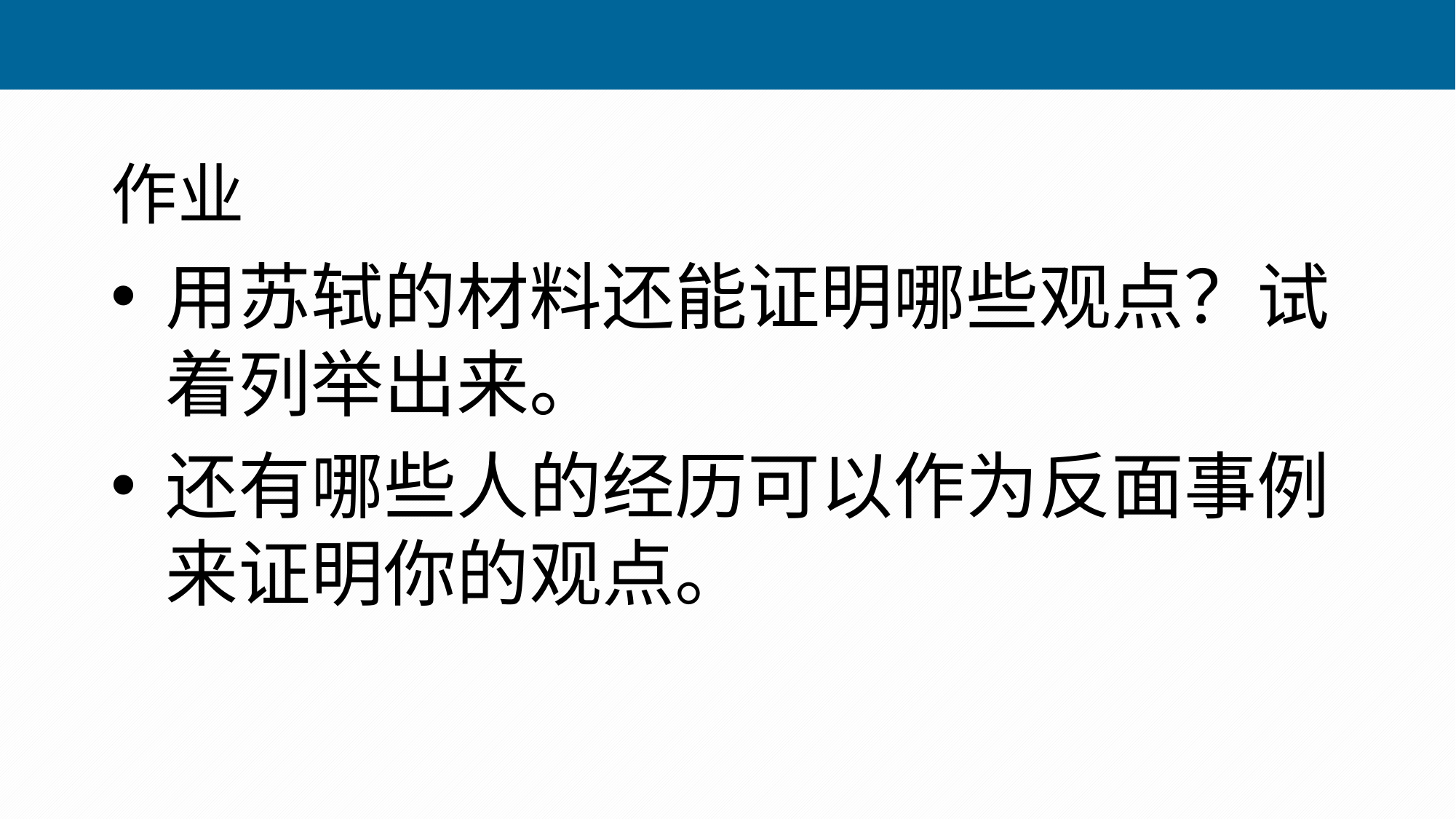

# 作业
用苏轼的材料还能证明哪些观点？试着列举出来。
还有哪些人的经历可以作为反面事例来证明你的观点。